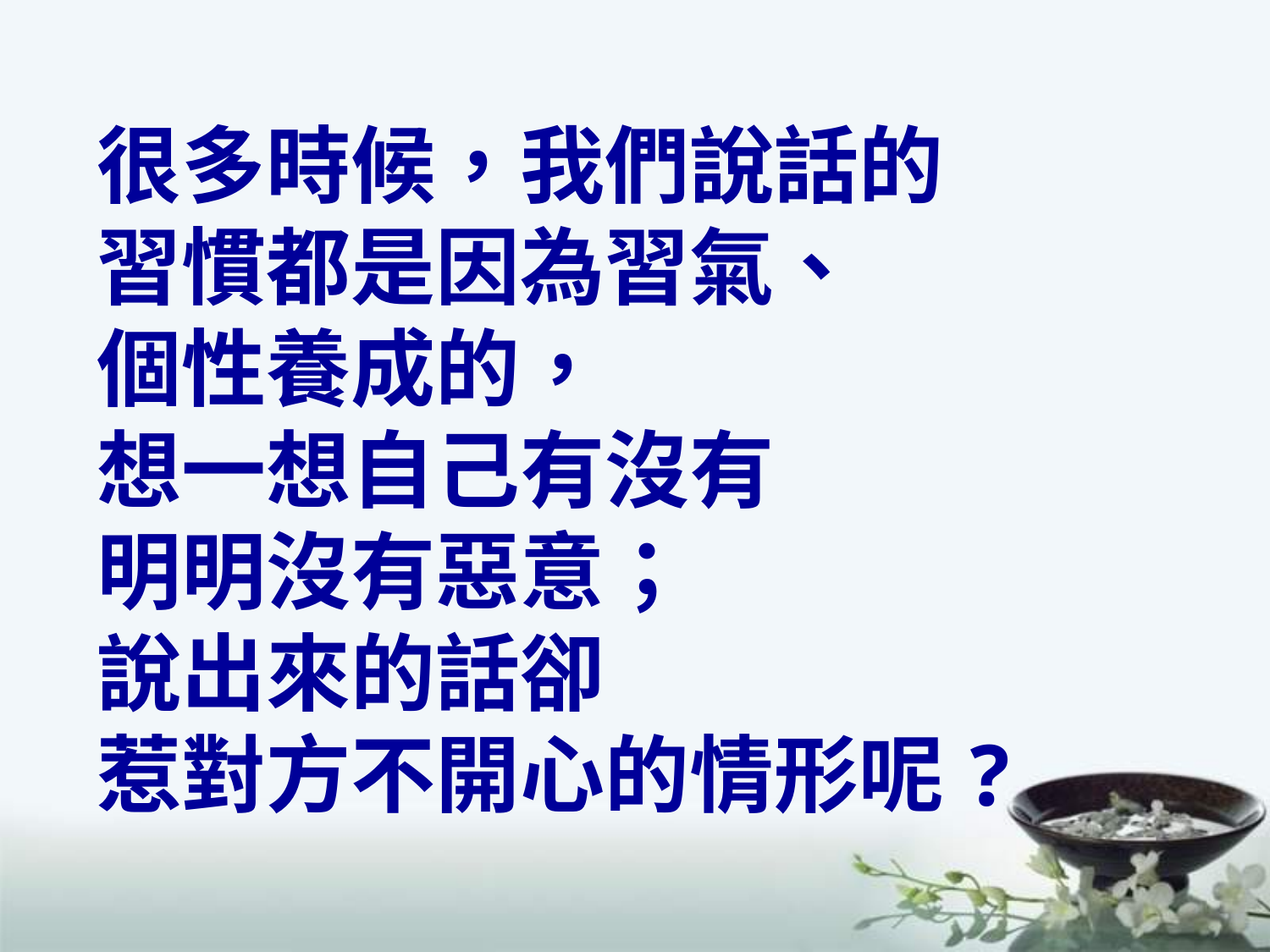

很多時候，我們說話的
習慣都是因為習氣、
個性養成的，
想一想自己有沒有
明明沒有惡意；
說出來的話卻
惹對方不開心的情形呢?